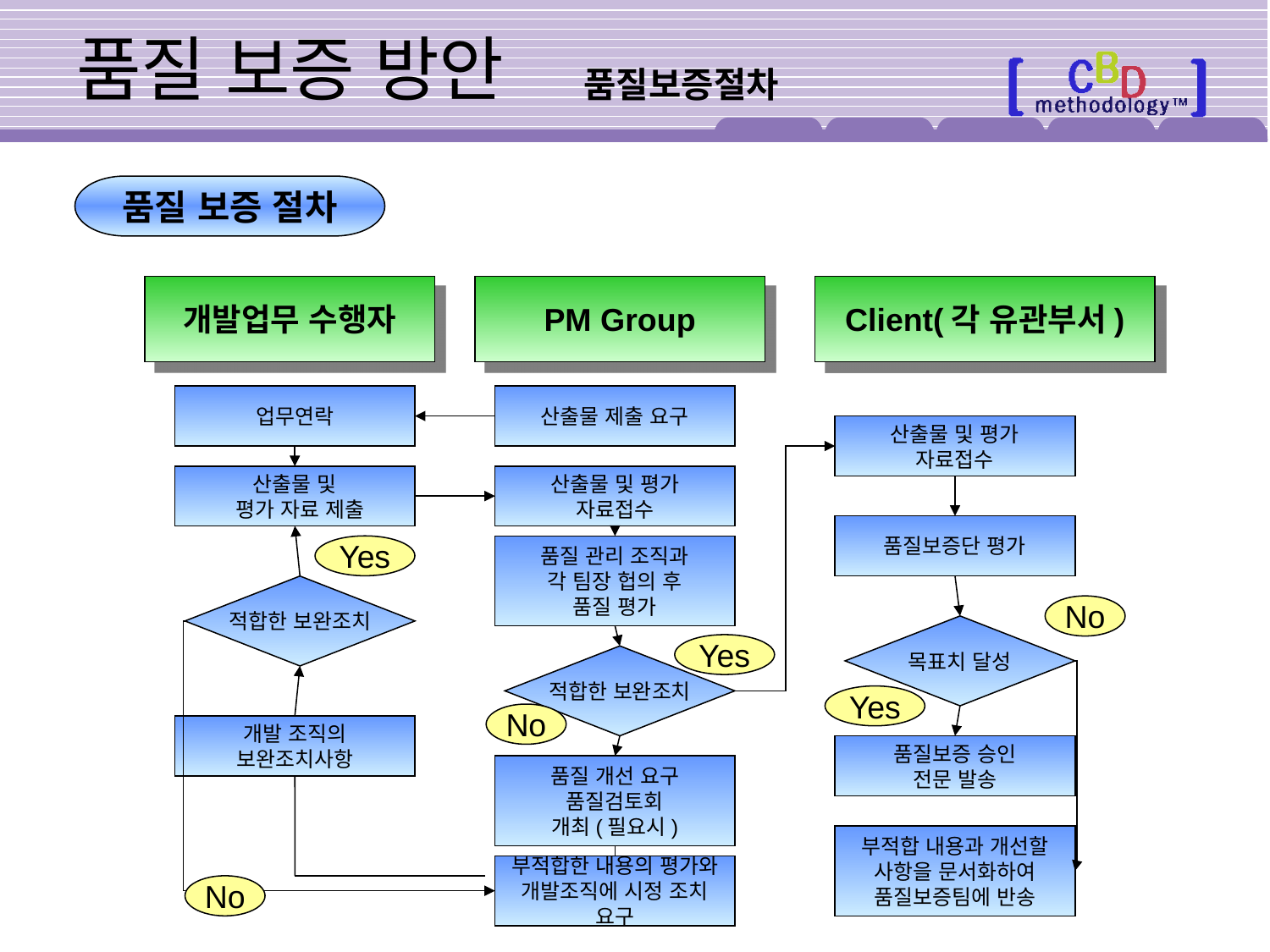

# 품질 보증 방안
품질보증절차
품질 보증 절차
개발업무 수행자
PM Group
Client(각 유관부서)
업무연락
산출물 제출 요구
산출물 및 평가
자료접수
산출물 및
 평가 자료 제출
산출물 및 평가
자료접수
품질보증단 평가
Yes
품질 관리 조직과
각 팀장 헙의 후
품질 평가
적합한 보완조치
No
목표치 달성
Yes
적합한 보완조치
Yes
No
개발 조직의
보완조치사항
품질보증 승인
전문 발송
품질 개선 요구
품질검토회
개최(필요시)
부적합 내용과 개선할
사항을 문서화하여
품질보증팀에 반송
부적합한 내용의 평가와
개발조직에 시정 조치
요구
No